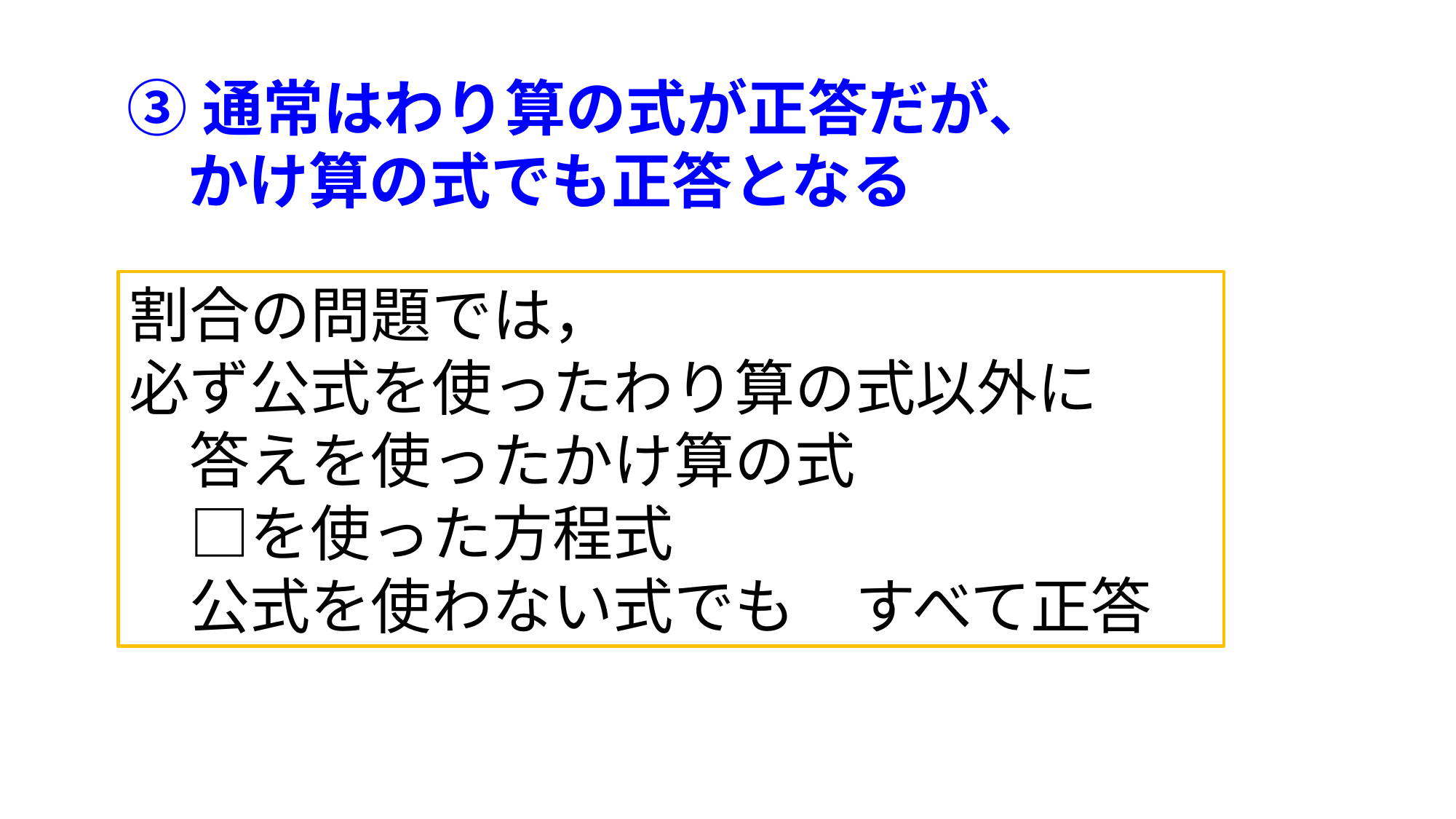

③通常はわり算の式が正答だが、
　かけ算の式でも正答となる
割合の問題では，
必ず公式を使ったわり算の式以外に
　答えを使ったかけ算の式
　□を使った方程式
　公式を使わない式でも　すべて正答